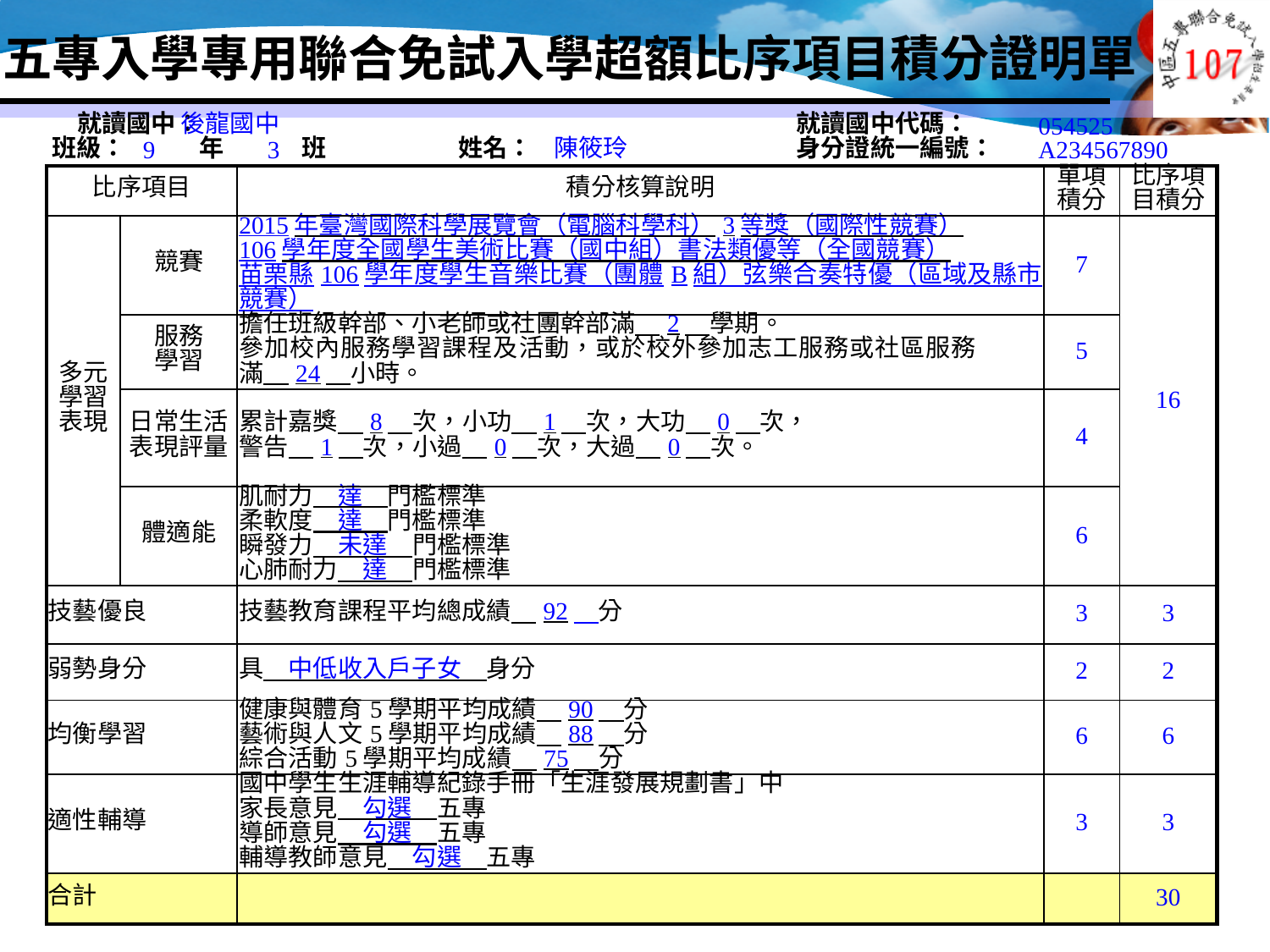

五專入學專用聯合免試入學超額比序項目積分證明單
| 就讀國中： |  |  |  | 後龍國中 |  |  |  |  |  |  | 就讀國中代碼： | 054525 |  |  |
| --- | --- | --- | --- | --- | --- | --- | --- | --- | --- | --- | --- | --- | --- | --- |
| 班級： |  | 9 | 年 |  |  | 3 | 班 |  | 姓名： | 陳筱玲 | 身分證統一編號： | A234567890 |  |  |
| 比序項目 |  |  |  |  | 積分核算說明 |  |  |  |  |  |  |  | 單項積分 | 比序項目積分 |
| 多元學習表現 | 競賽 |  |  |  | 2015年臺灣國際科學展覽會（電腦科學科）3等獎（國際性競賽） 106學年度全國學生美術比賽（國中組）書法類優等（全國競賽） 苗栗縣106學年度學生音樂比賽（團體B組）弦樂合奏特優（區域及縣市競賽） |  |  |  |  |  |  |  | 7 | 16 |
|  | 服務 學習 |  |  |  | 擔任班級幹部、小老師或社團幹部滿　2　學期。 參加校內服務學習課程及活動，或於校外參加志工服務或社區服務 滿　24　小時。 |  |  |  |  |  |  |  | 5 |  |
|  | 日常生活表現評量 |  |  |  | 累計嘉獎　8　次，小功　1　次，大功　0　次， 警告　1　次，小過　0　次，大過　0　次。 |  |  |  |  |  |  |  | 4 |  |
|  | 體適能 |  |  |  | 肌耐力　達　門檻標準 柔軟度　達　門檻標準 瞬發力　未達　門檻標準 心肺耐力　達　門檻標準 |  |  |  |  |  |  |  | 6 |  |
| 技藝優良 |  |  |  |  | 技藝教育課程平均總成績　92　分 |  |  |  |  |  |  |  | 3 | 3 |
| 弱勢身分 |  |  |  |  | 具　中低收入戶子女　身分 |  |  |  |  |  |  |  | 2 | 2 |
| 均衡學習 |  |  |  |  | 健康與體育5學期平均成績　90　分 藝術與人文5學期平均成績　88　分 綜合活動5學期平均成績　75　分 |  |  |  |  |  |  |  | 6 | 6 |
| 適性輔導 |  |  |  |  | 國中學生生涯輔導紀錄手冊「生涯發展規劃書」中 家長意見　勾選　五專 導師意見　勾選　五專 輔導教師意見　勾選　五專 |  |  |  |  |  |  |  | 3 | 3 |
| 合計 |  |  |  |  |  |  |  |  |  |  |  |  |  | 30 |